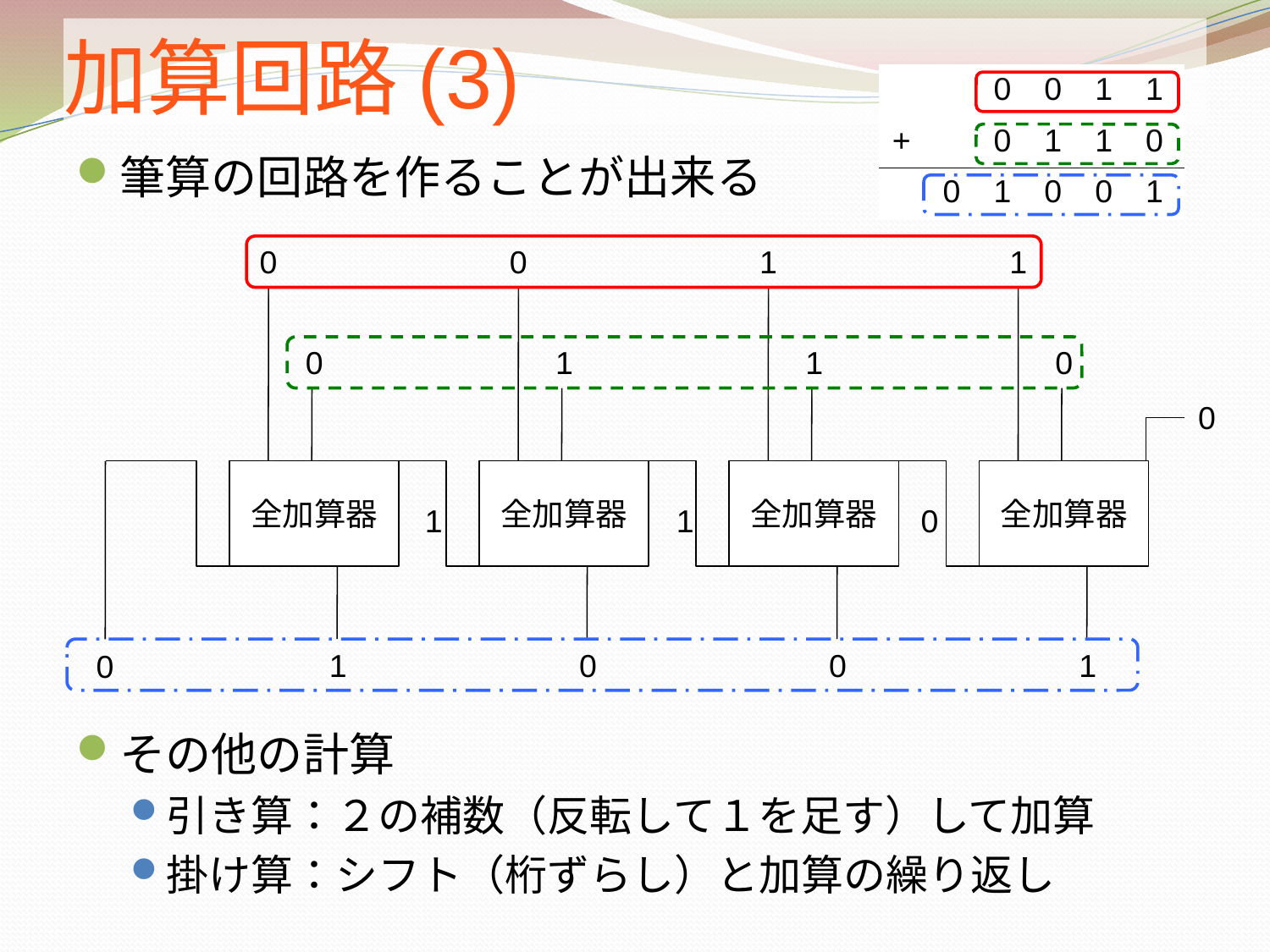

# 加算回路(3)
|  |  | 0 | 0 | 1 | 1 |
| --- | --- | --- | --- | --- | --- |
| + |  | 0 | 1 | 1 | 0 |
|  | 0 | 1 | 0 | 0 | 1 |

筆算の回路を作ることが出来る

その他の計算
引き算：２の補数（反転して１を足す）して加算
掛け算：シフト（桁ずらし）と加算の繰り返し

0

0
1
1
全加算器
全加算器
全加算器
全加算器
0
1
1
0

0
1
1
0
1
0
0
1

0